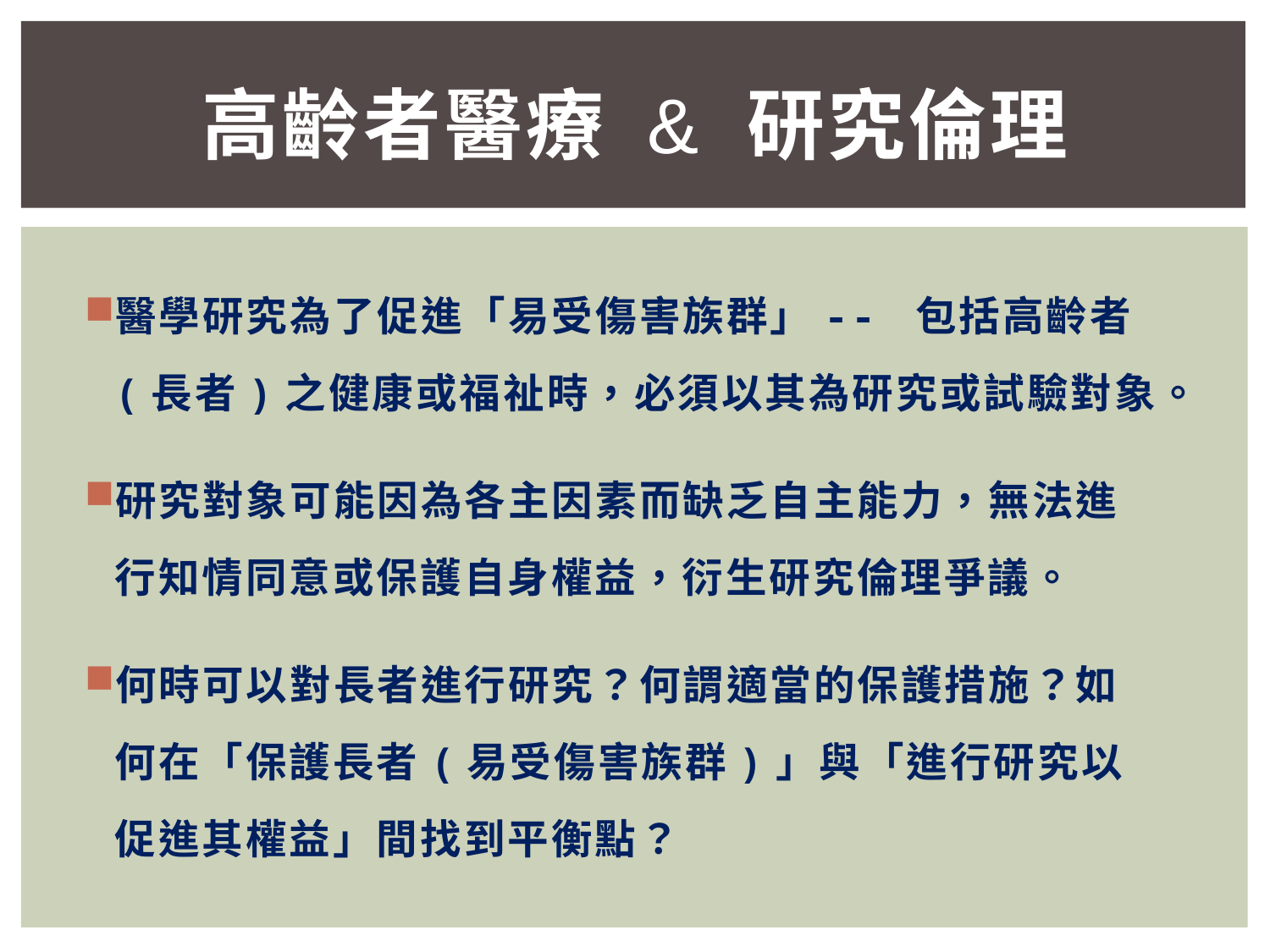

# 高齡者醫療 & 研究倫理
醫學研究為了促進「易受傷害族群」-- 包括高齡者(長者)之健康或福祉時，必須以其為研究或試驗對象。
研究對象可能因為各主因素而缺乏自主能力，無法進行知情同意或保護自身權益，衍生研究倫理爭議。
何時可以對長者進行研究？何謂適當的保護措施？如何在「保護長者(易受傷害族群)」與「進行研究以促進其權益」間找到平衡點？